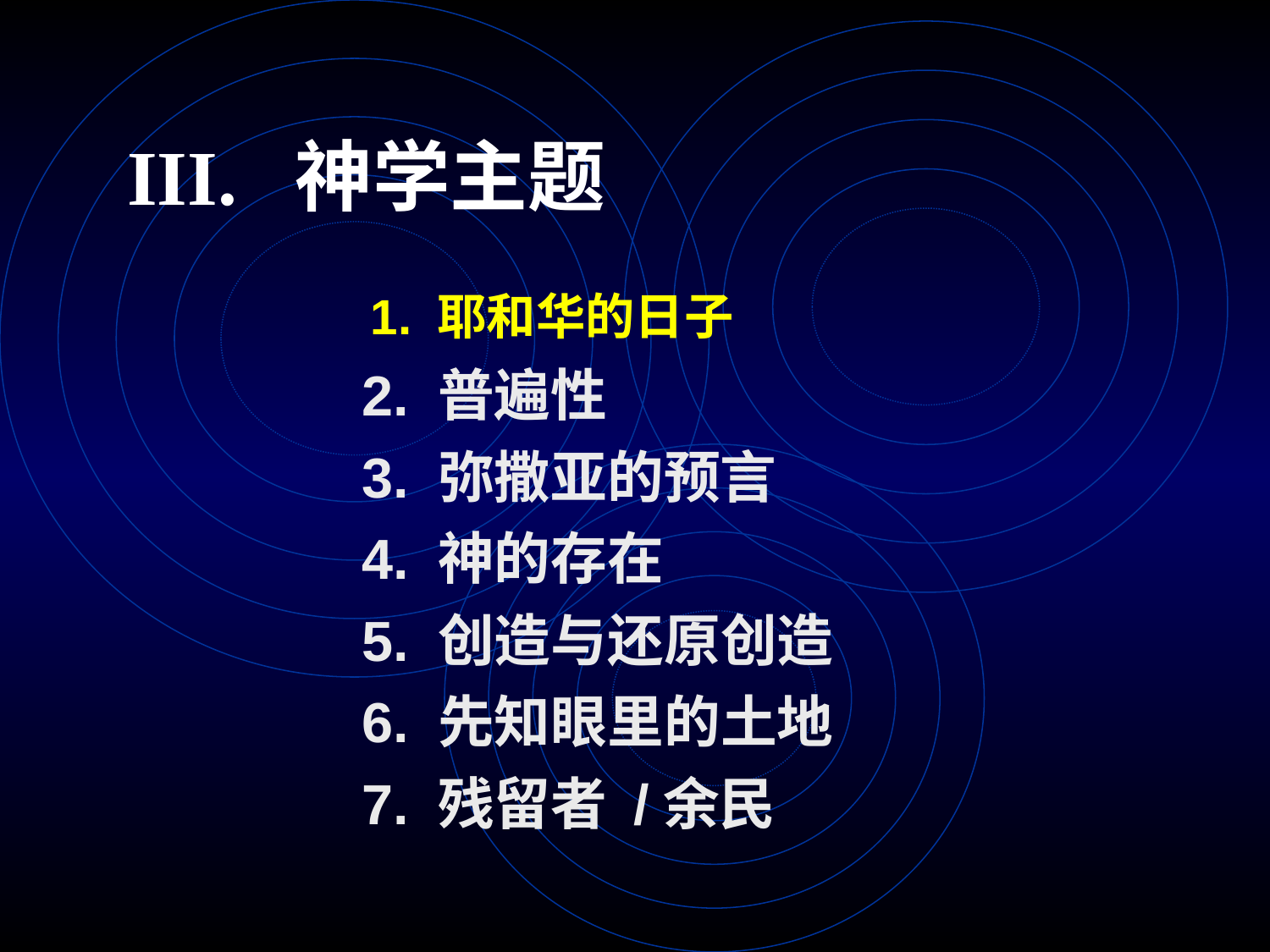

III.  神学主题
 1. 耶和华的日子
2. 普遍性
3. 弥撒亚的预言
4. 神的存在
5. 创造与还原创造
6. 先知眼里的土地
7. 残留者 /余民